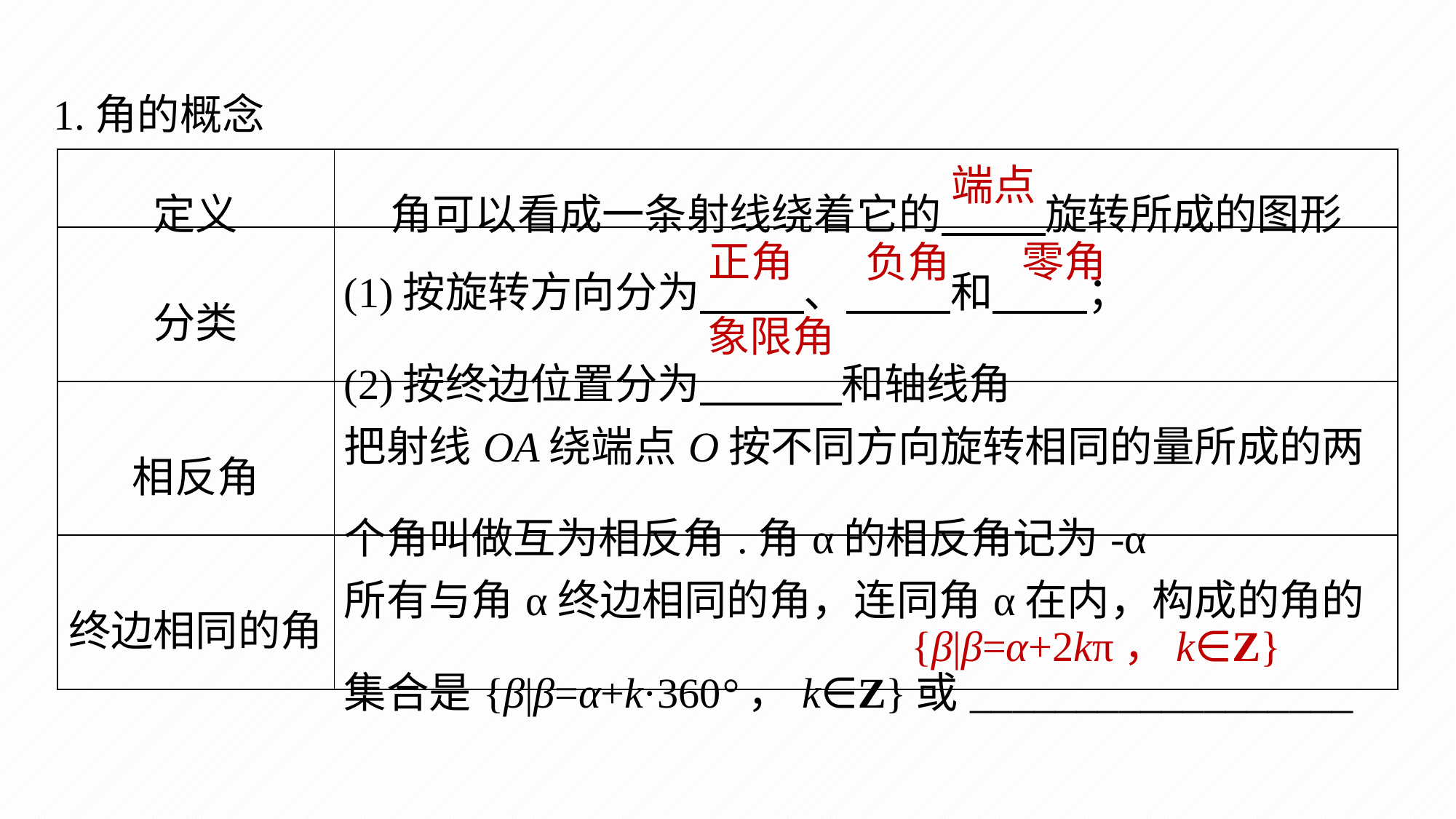

1.角的概念
| 定义 | 角可以看成一条射线绕着它的 旋转所成的图形 |
| --- | --- |
| 分类 | (1)按旋转方向分为 、 和 ； (2)按终边位置分为 和轴线角 |
| 相反角 | 把射线OA绕端点O按不同方向旋转相同的量所成的两个角叫做互为相反角.角α的相反角记为-α |
| 终边相同的角 | 所有与角α终边相同的角，连同角α在内，构成的角的集合是{β|β=α+k·360°，k∈Z}或\_\_\_\_\_\_\_\_\_\_\_\_\_\_\_\_\_\_ |
端点
零角
正角
负角
象限角
{β|β=α+2kπ，k∈Z}